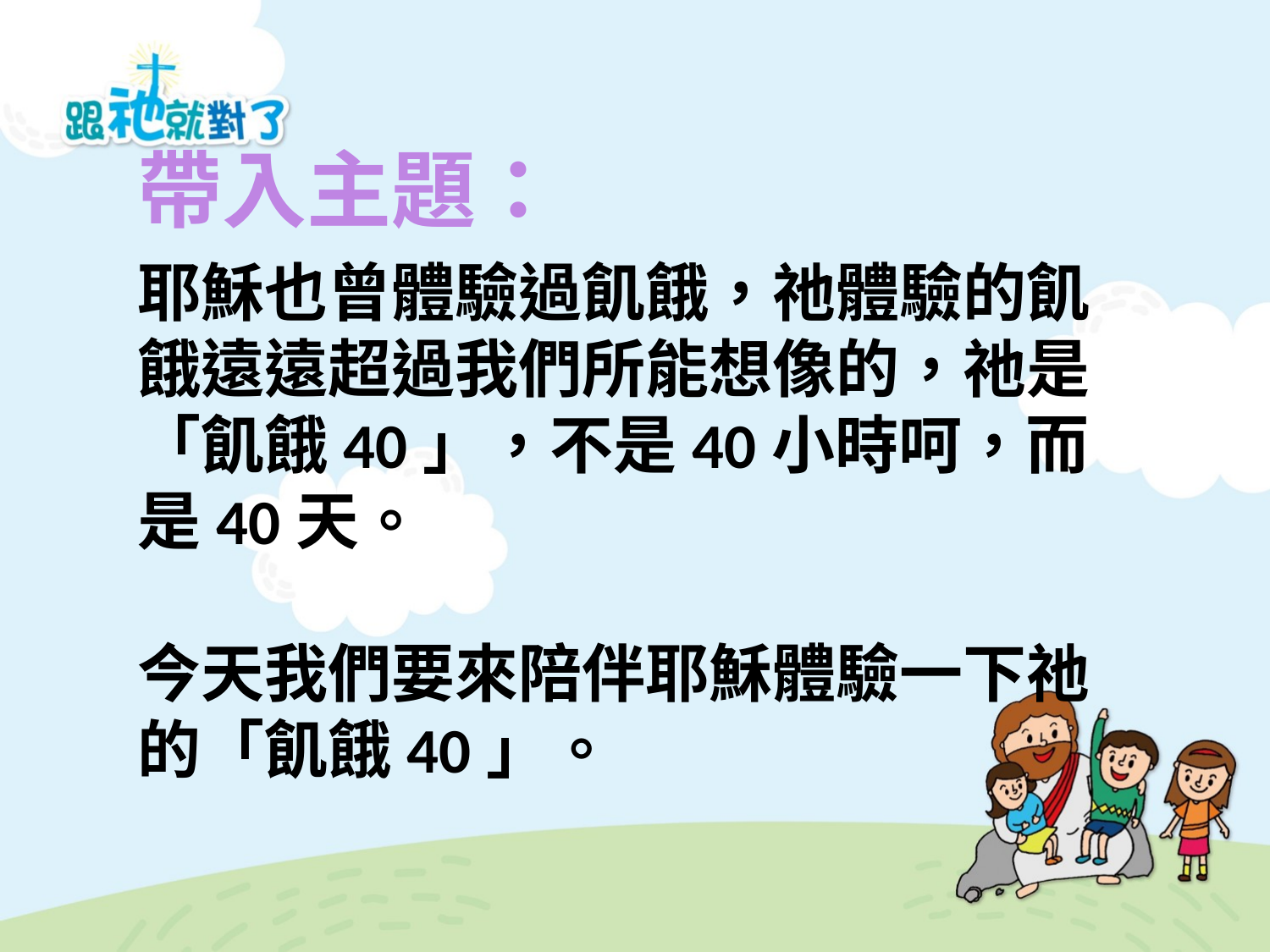

帶入主題：
耶穌也曾體驗過飢餓，祂體驗的飢餓遠遠超過我們所能想像的，祂是「飢餓40」，不是40小時呵，而是40天。

今天我們要來陪伴耶穌體驗一下祂的「飢餓40」。